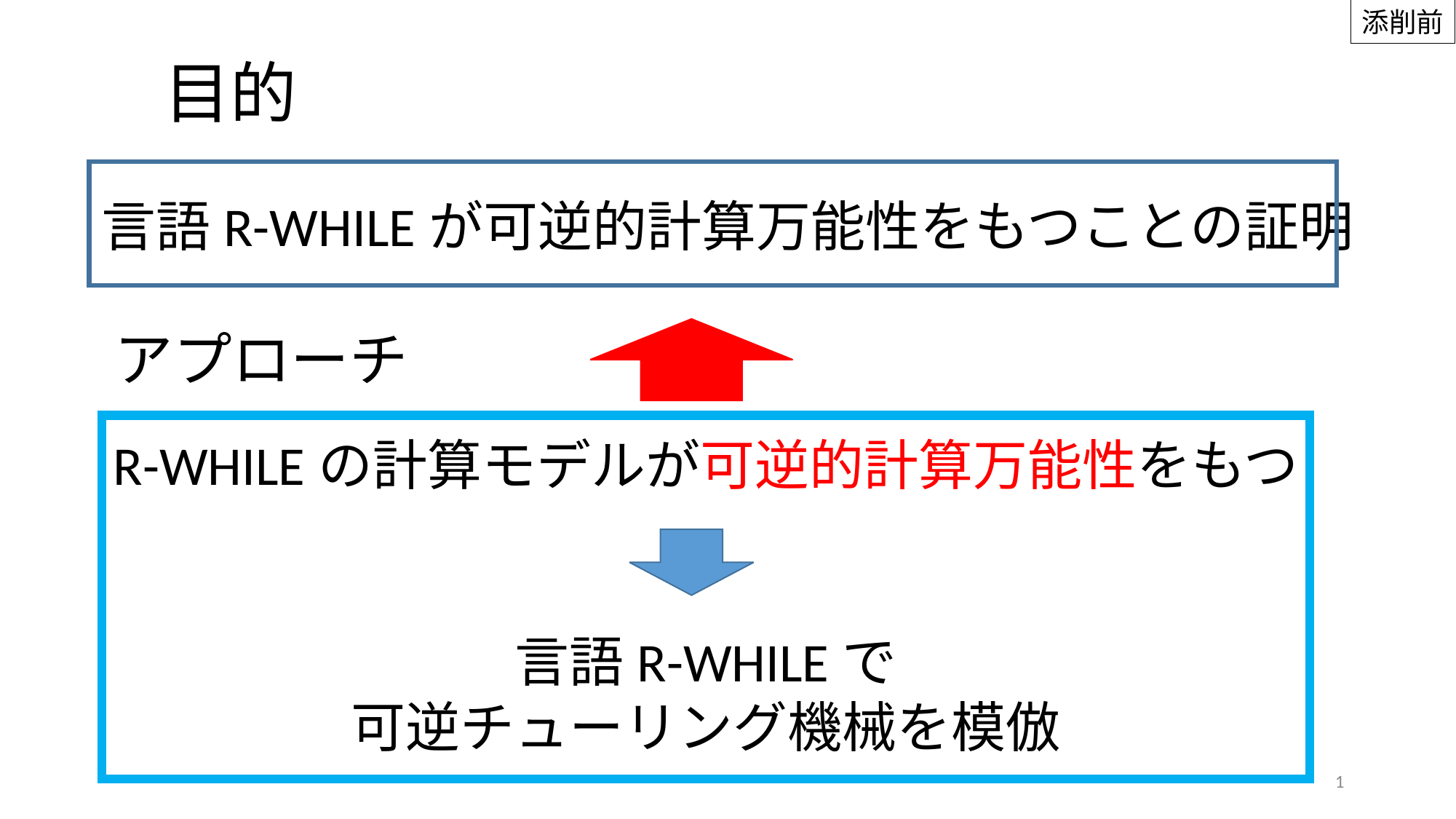

添削前
# 目的

言語R-WHILEが可逆的計算万能性をもつことの証明

アプローチ

R-WHILEの計算モデルが可逆的計算万能性をもつ

言語R-WHILEで
可逆チューリング機械を模倣

1